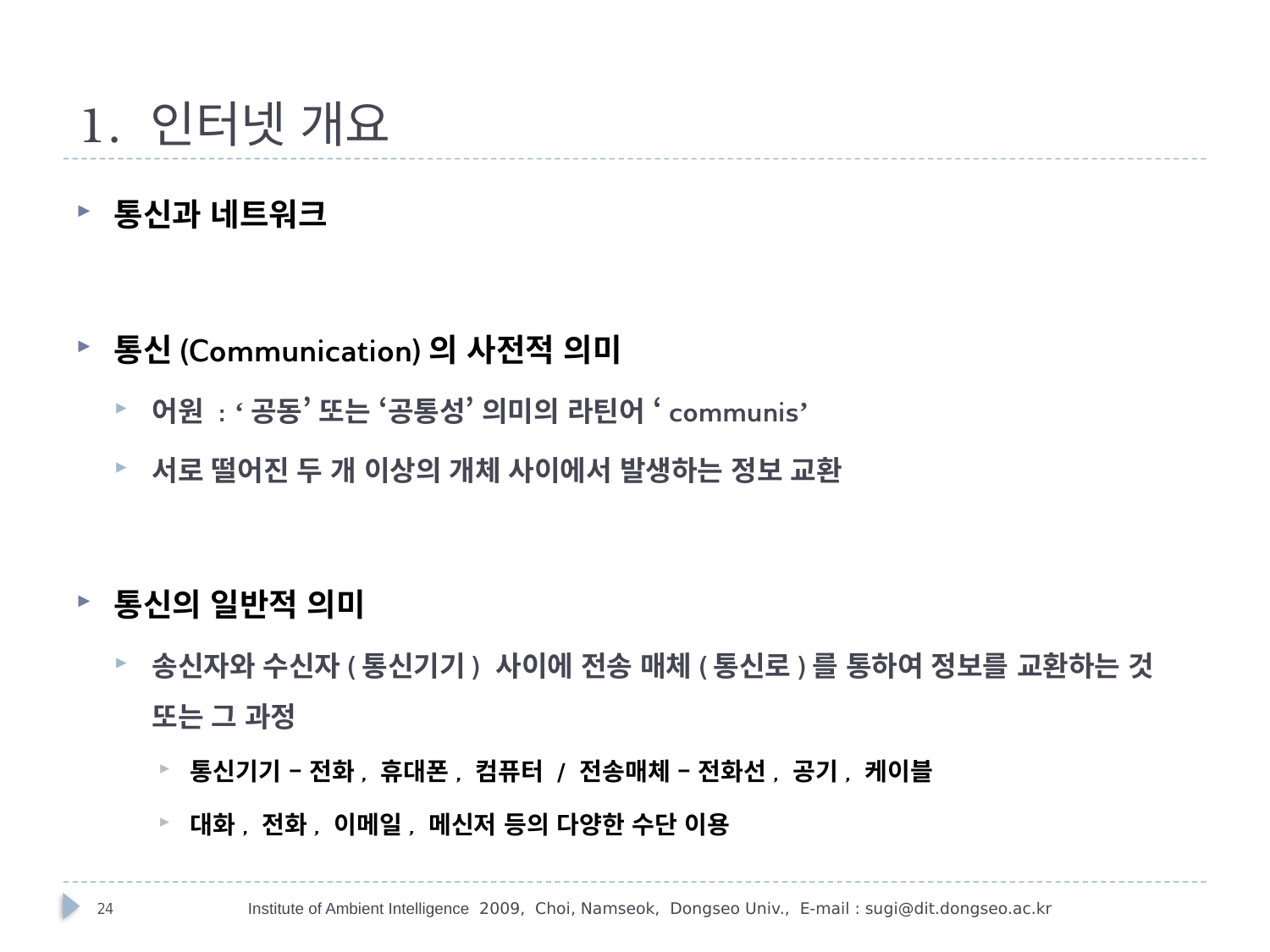

# 1. 인터넷 개요
통신과 네트워크

통신(Communication)의 사전적 의미
어원 : ‘공동’ 또는 ‘공통성’ 의미의 라틴어 ‘communis’
서로 떨어진 두 개 이상의 개체 사이에서 발생하는 정보 교환

통신의 일반적 의미
송신자와 수신자(통신기기) 사이에 전송 매체(통신로)를 통하여 정보를 교환하는 것 또는 그 과정
통신기기 – 전화, 휴대폰, 컴퓨터 / 전송매체 – 전화선, 공기, 케이블
대화, 전화, 이메일, 메신저 등의 다양한 수단 이용